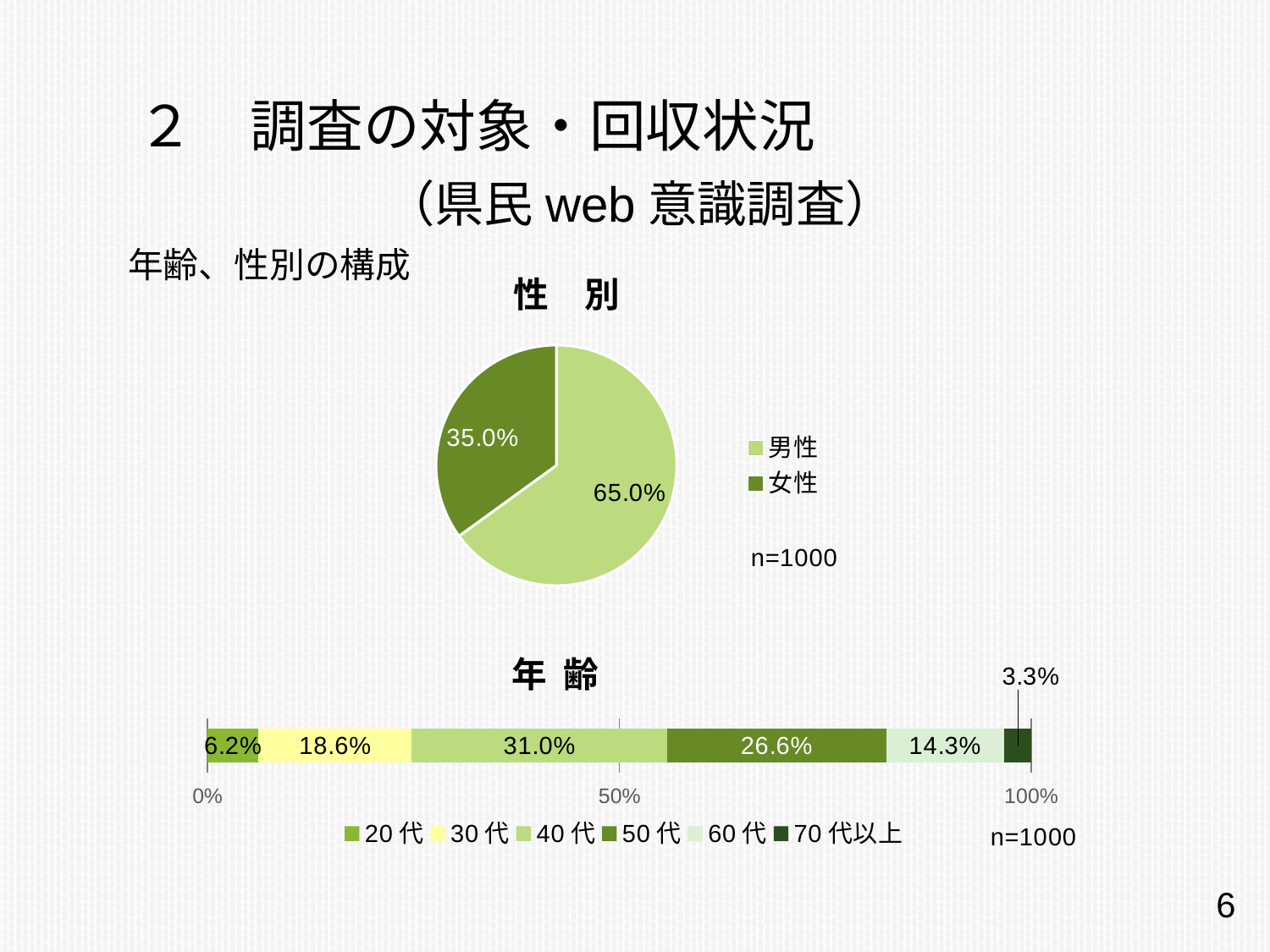

２　調査の対象・回収状況
（県民web意識調査）
　　年齢、性別の構成
　　　性　別

### Chart

| Category |  |
|---|---|
| 男性 | 0.650000000000003 |
| 女性 | 0.3500000000000003 |

### Chart

| Category | 20代 | 30代 | 40代 | 50代 | 60代 | 70代以上 |
|---|---|---|---|---|---|---|
　　   年  齢
6